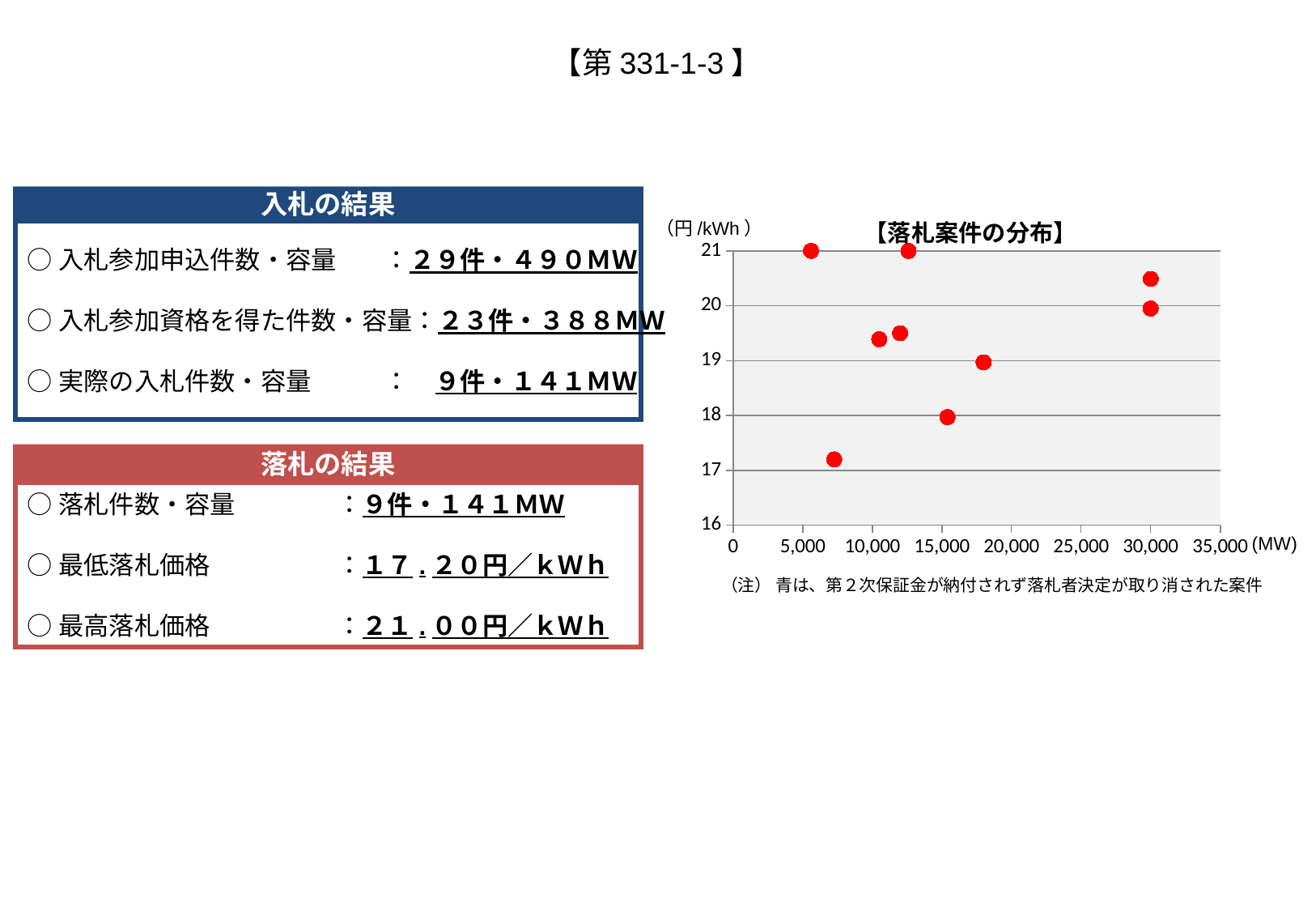

【第331-1-3】
入札の結果
（円/kWh）
【落札案件の分布】
○入札参加申込件数・容量	：２９件・４９０ＭＷ

○入札参加資格を得た件数・容量：２３件・３８８ＭＷ

○実際の入札件数・容量	：　９件・１４１ＭＷ

### Chart

| Category | 落札価格 （円/kWh） |
|---|---|
落札の結果
○落札件数・容量	：９件・１４１ＭＷ

○最低落札価格	：１７.２０円／ｋＷｈ

○最高落札価格	：２１.００円／ｋＷｈ
(MW)
（注） 青は、第２次保証金が納付されず落札者決定が取り消された案件